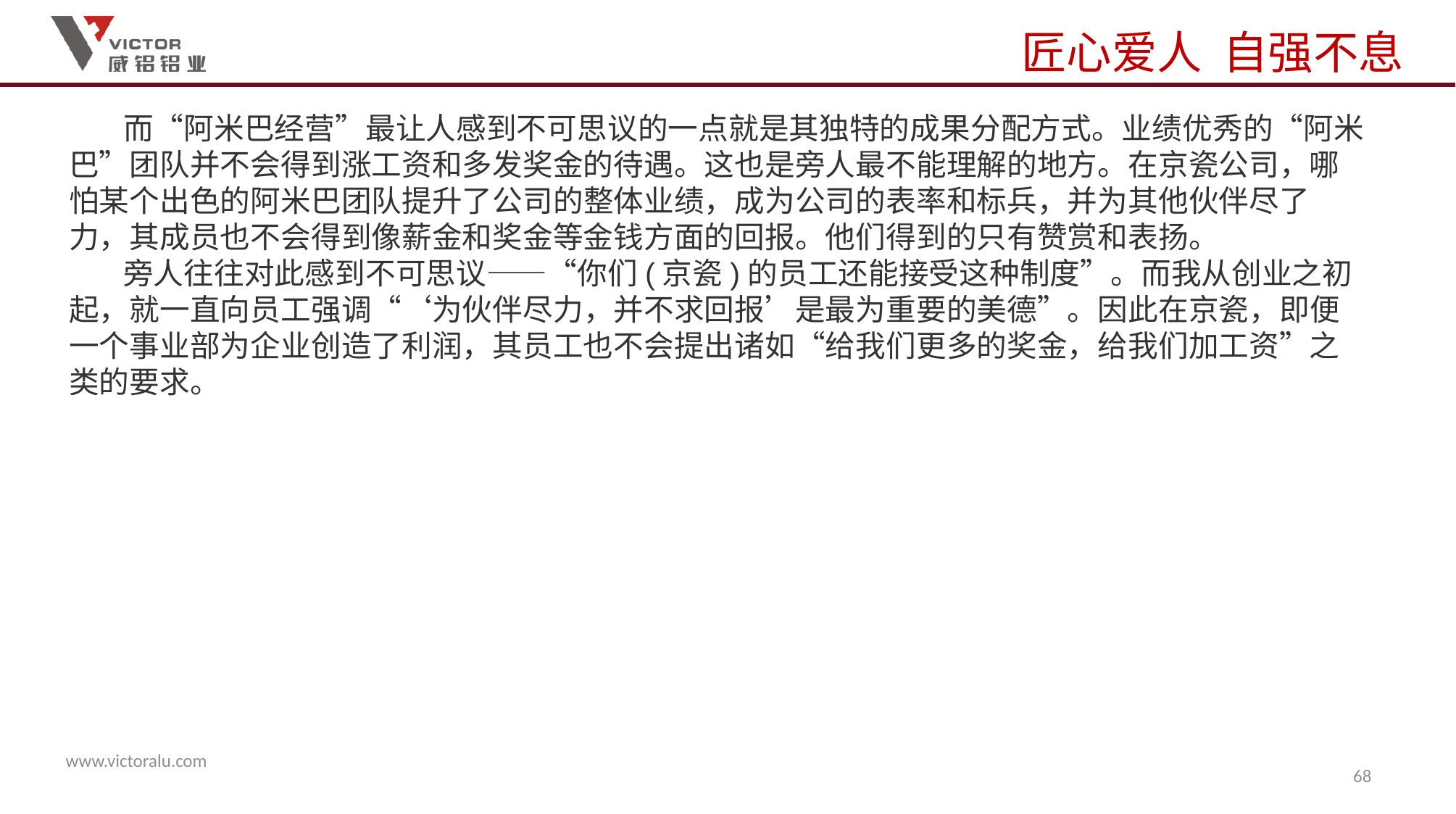

而“阿米巴经营”最让人感到不可思议的一点就是其独特的成果分配方式。业绩优秀的“阿米巴”团队并不会得到涨工资和多发奖金的待遇。这也是旁人最不能理解的地方。在京瓷公司，哪怕某个出色的阿米巴团队提升了公司的整体业绩，成为公司的表率和标兵，并为其他伙伴尽了力，其成员也不会得到像薪金和奖金等金钱方面的回报。他们得到的只有赞赏和表扬。
旁人往往对此感到不可思议——“你们(京瓷)的员工还能接受这种制度”。而我从创业之初起，就一直向员工强调“‘为伙伴尽力，并不求回报’是最为重要的美德”。因此在京瓷，即便一个事业部为企业创造了利润，其员工也不会提出诸如“给我们更多的奖金，给我们加工资”之类的要求。
68